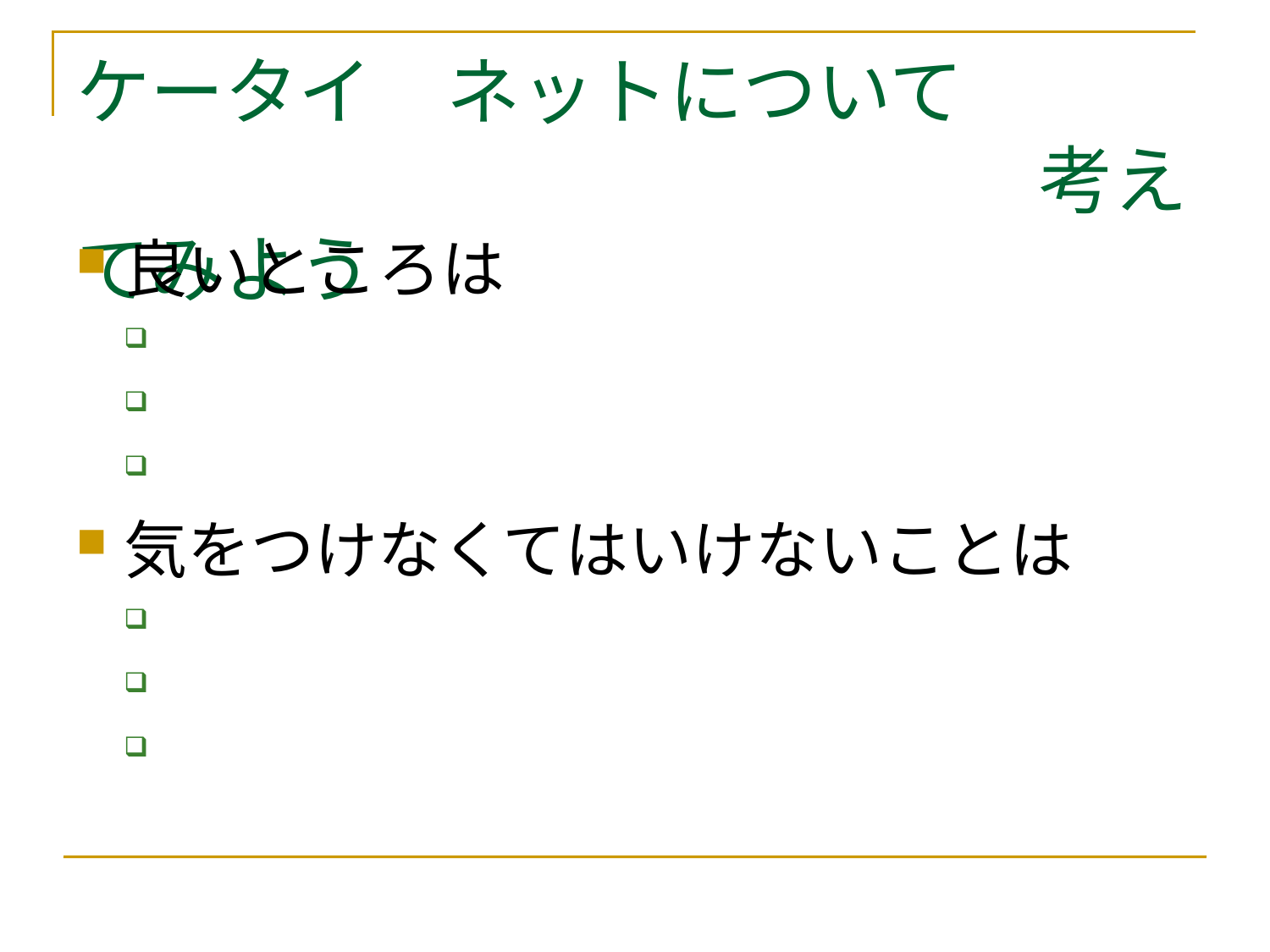

# ケータイ　ネットについて 　　　　　　　　　　　　　考えてみよう
良いところは

気をつけなくてはいけないことは